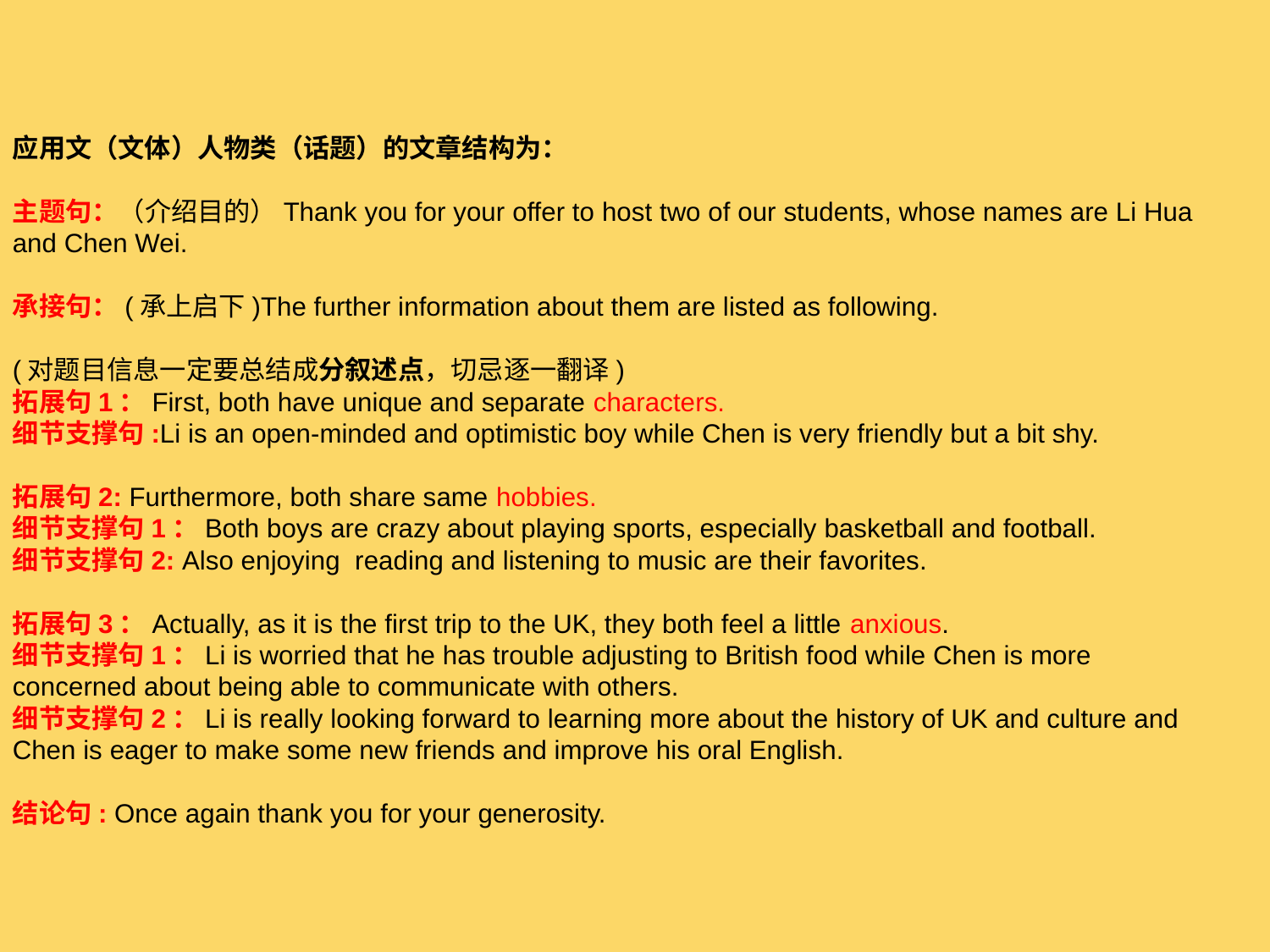

应用文（文体）人物类（话题）的文章结构为：

主题句：（介绍目的）Thank you for your offer to host two of our students, whose names are Li Hua and Chen Wei.

承接句：(承上启下)The further information about them are listed as following.

(对题目信息一定要总结成分叙述点，切忌逐一翻译)
拓展句1：First, both have unique and separate characters.
细节支撑句:Li is an open-minded and optimistic boy while Chen is very friendly but a bit shy.

拓展句2: Furthermore, both share same hobbies.
细节支撑句1：Both boys are crazy about playing sports, especially basketball and football.
细节支撑句2: Also enjoying  reading and listening to music are their favorites.

拓展句3：Actually, as it is the first trip to the UK, they both feel a little anxious.
细节支撑句1：Li is worried that he has trouble adjusting to British food while Chen is more concerned about being able to communicate with others.
细节支撑句2：Li is really looking forward to learning more about the history of UK and culture and Chen is eager to make some new friends and improve his oral English.

结论句: Once again thank you for your generosity.